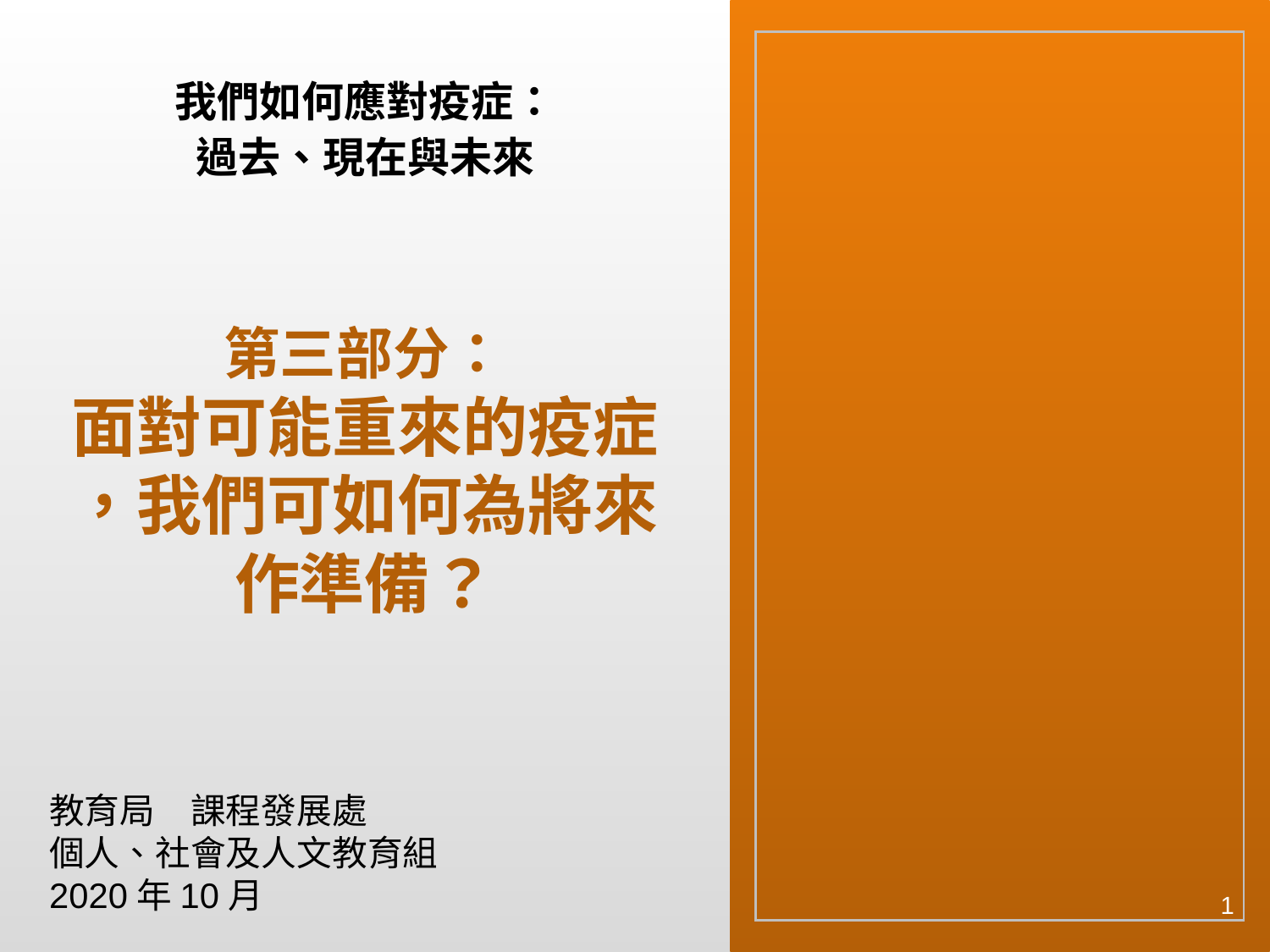

我們如何應對疫症：
過去、現在與未來

第三部分：
面對可能重來的疫症
，我們可如何為將來作準備？

教育局　課程發展處
個人、社會及人文教育組
2020年10月
1